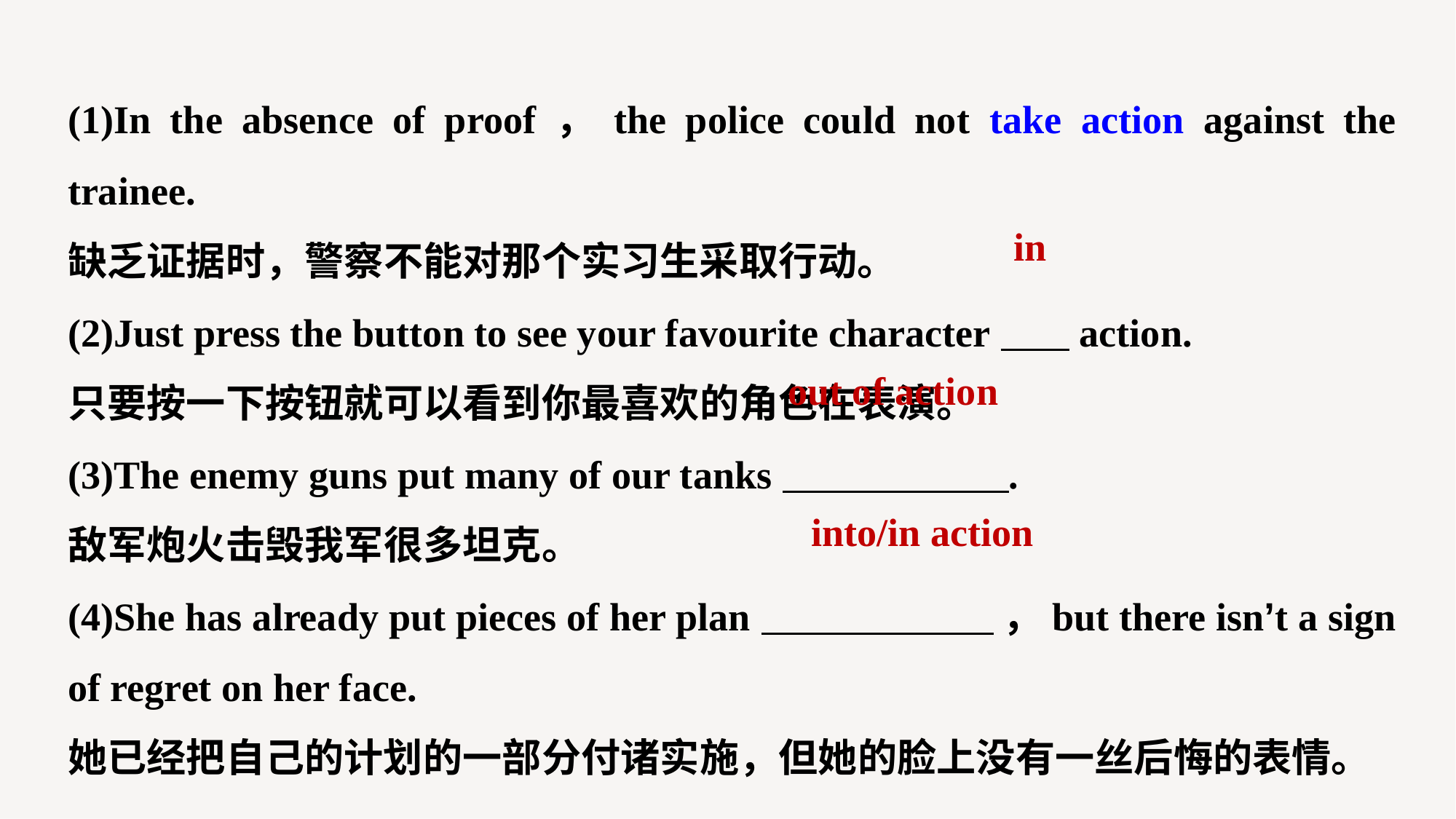

(1)In the absence of proof，the police could not take action against the trainee.
缺乏证据时，警察不能对那个实习生采取行动。
(2)Just press the button to see your favourite character         action.
只要按一下按钮就可以看到你最喜欢的角色在表演。
(3)The enemy guns put many of our tanks                        .
敌军炮火击毁我军很多坦克。
(4)She has already put pieces of her plan                        ，but there isn’t a sign of regret on her face.
她已经把自己的计划的一部分付诸实施，但她的脸上没有一丝后悔的表情。
in
out of action
into/in action